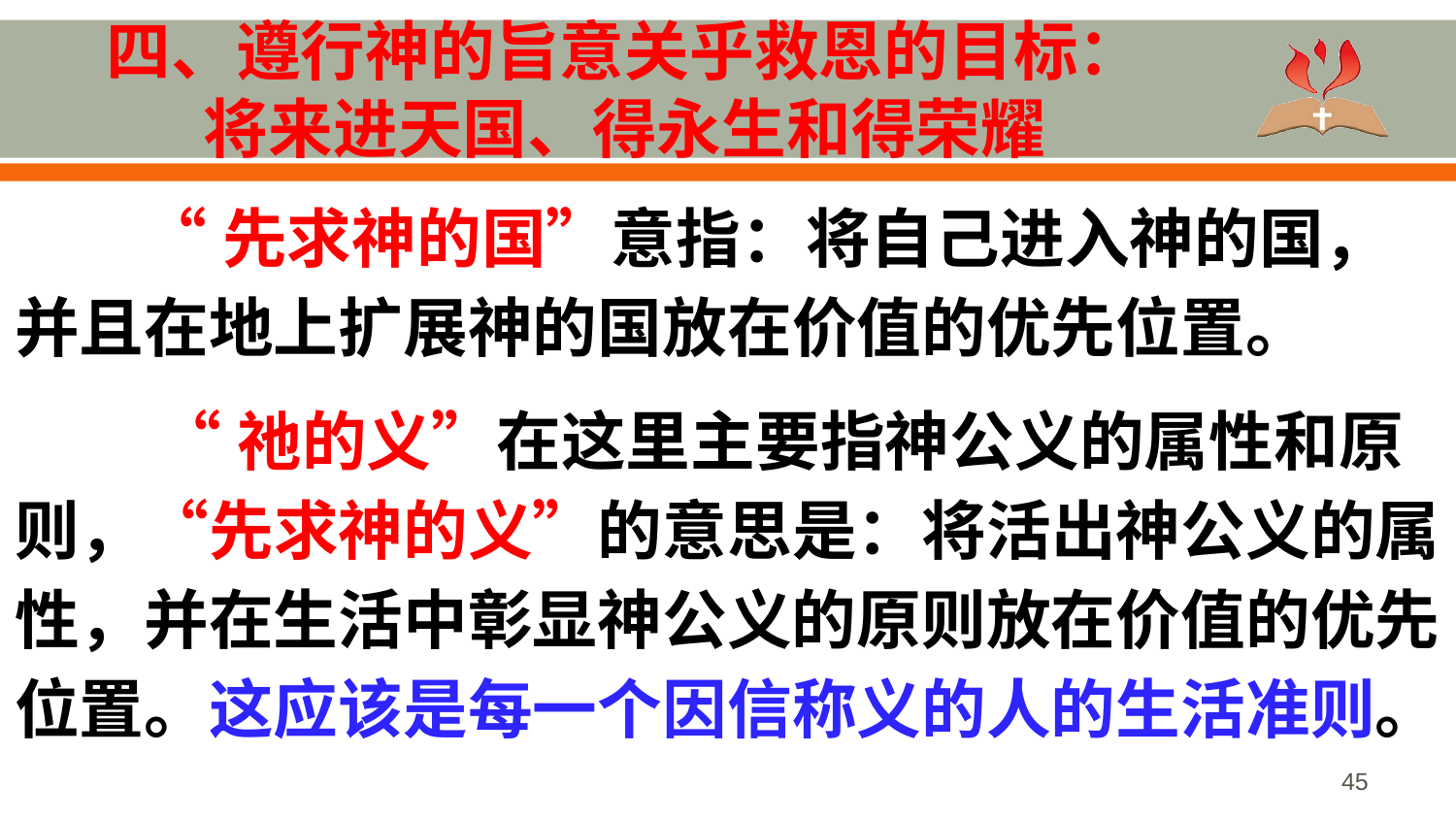

# 四、遵行神的旨意关乎救恩的目标： 将来进天国、得永生和得荣耀
“先求神的国”意指：将自己进入神的国，并且在地上扩展神的国放在价值的优先位置。
 “祂的义”在这里主要指神公义的属性和原则，“先求神的义”的意思是：将活出神公义的属性，并在生活中彰显神公义的原则放在价值的优先位置。这应该是每一个因信称义的人的生活准则。

45